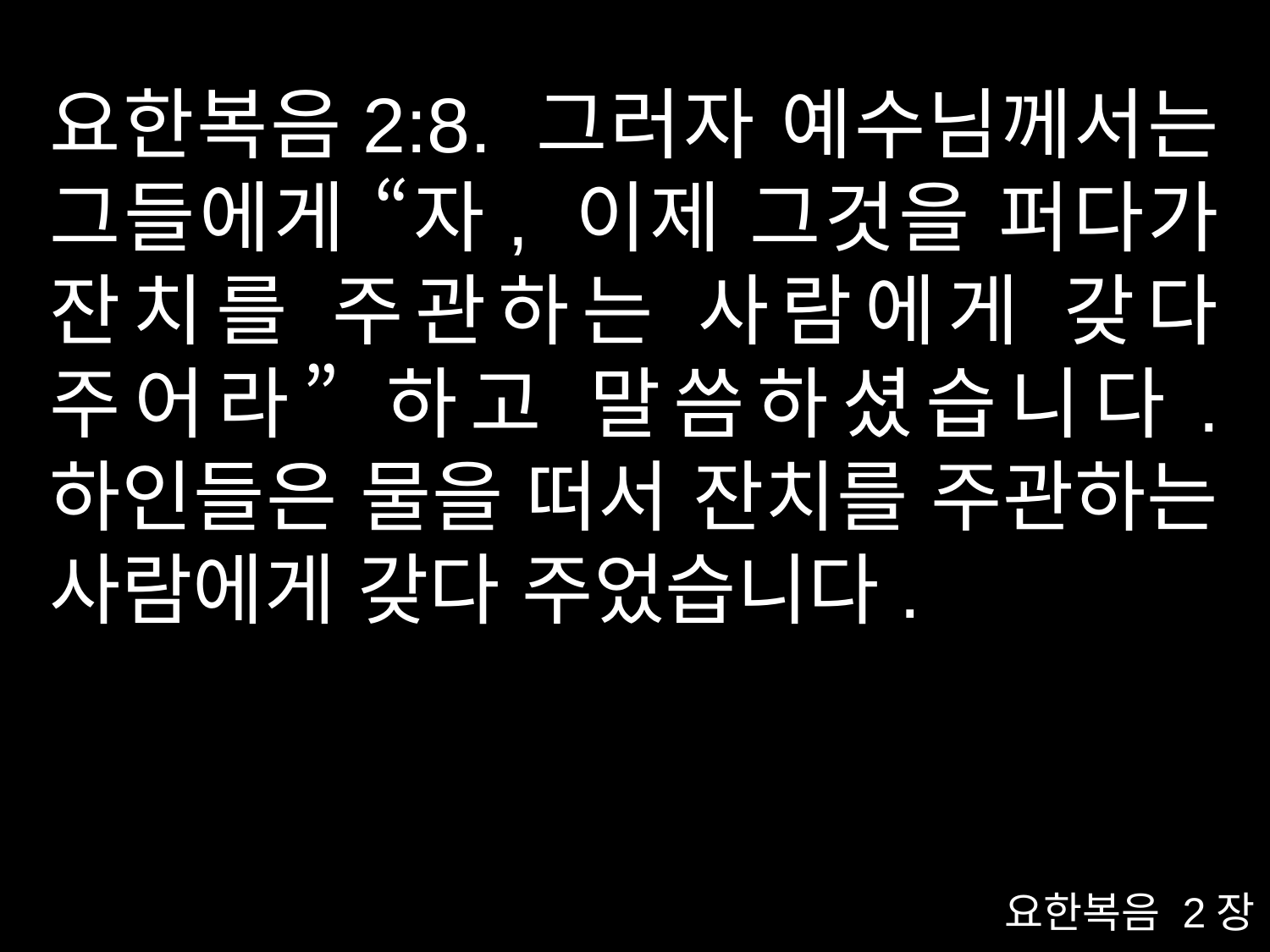

# 요한복음2:8. 그러자 예수님께서는 그들에게 “자, 이제 그것을 퍼다가 잔치를 주관하는 사람에게 갖다 주어라” 하고 말씀하셨습니다. 하인들은 물을 떠서 잔치를 주관하는 사람에게 갖다 주었습니다.
요한복음 2장